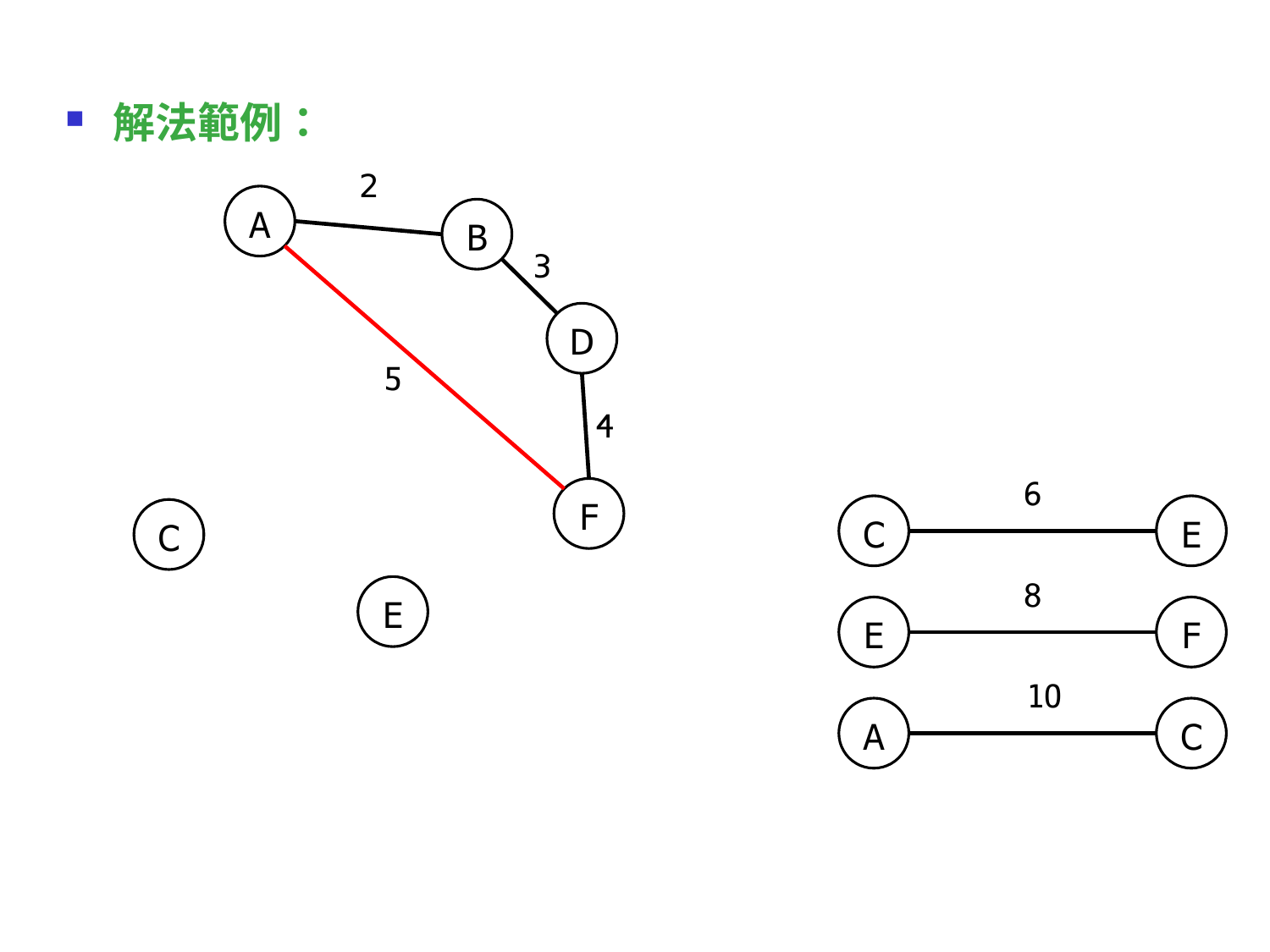

解法範例：

2
A
B
3
D
5
4
6
C
E
F
C
8
E
F
E
10
A
C